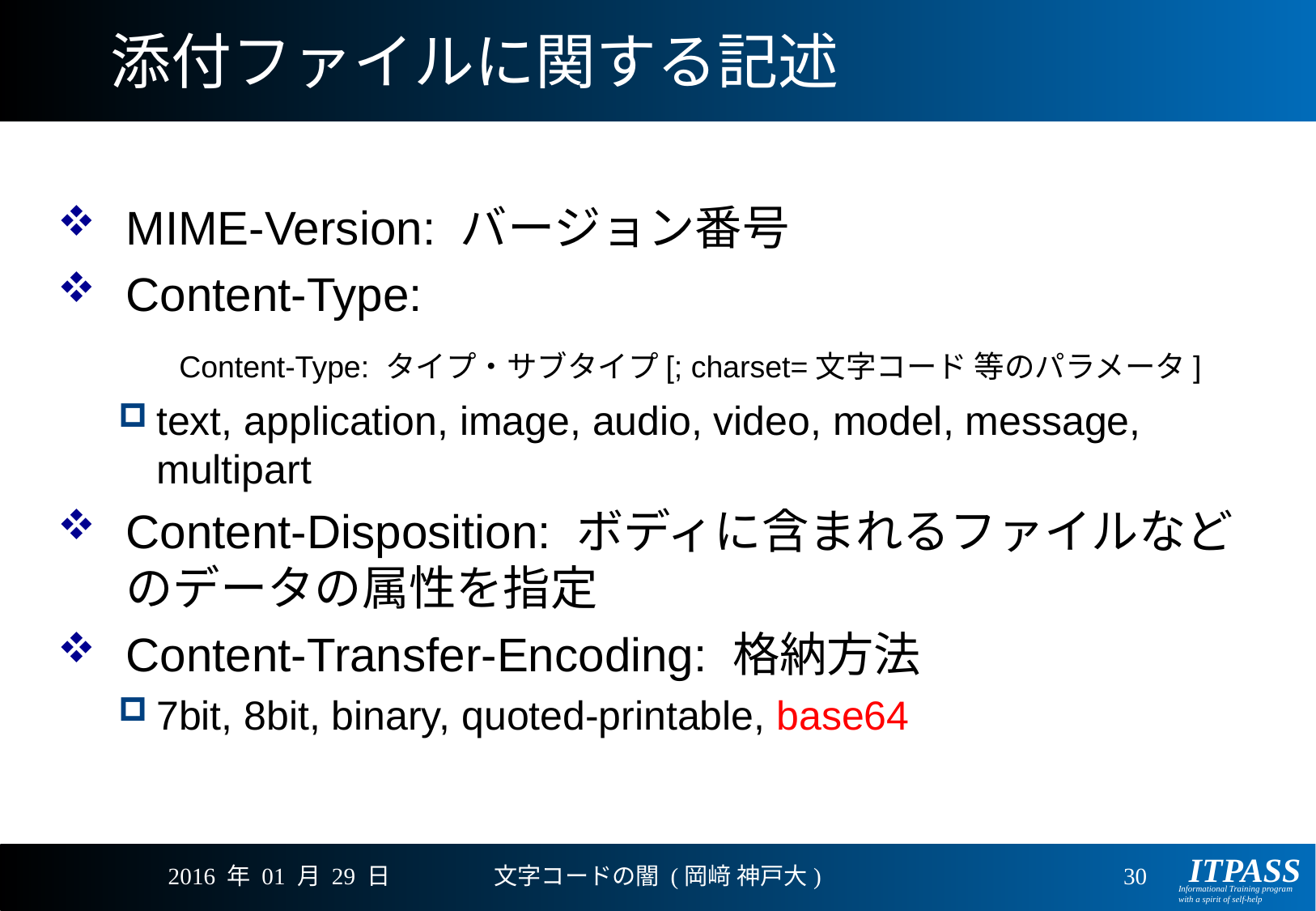

# 添付ファイルに関する記述
MIME-Version: バージョン番号
Content-Type:
	Content-Type: タイプ・サブタイプ[; charset=文字コード 等のパラメータ]
text, application, image, audio, video, model, message, multipart
Content-Disposition: ボディに含まれるファイルなどのデータの属性を指定
Content-Transfer-Encoding: 格納方法
7bit, 8bit, binary, quoted-printable, base64
2016 年 01 月 29 日
文字コードの闇 (岡﨑 神戸大)
30